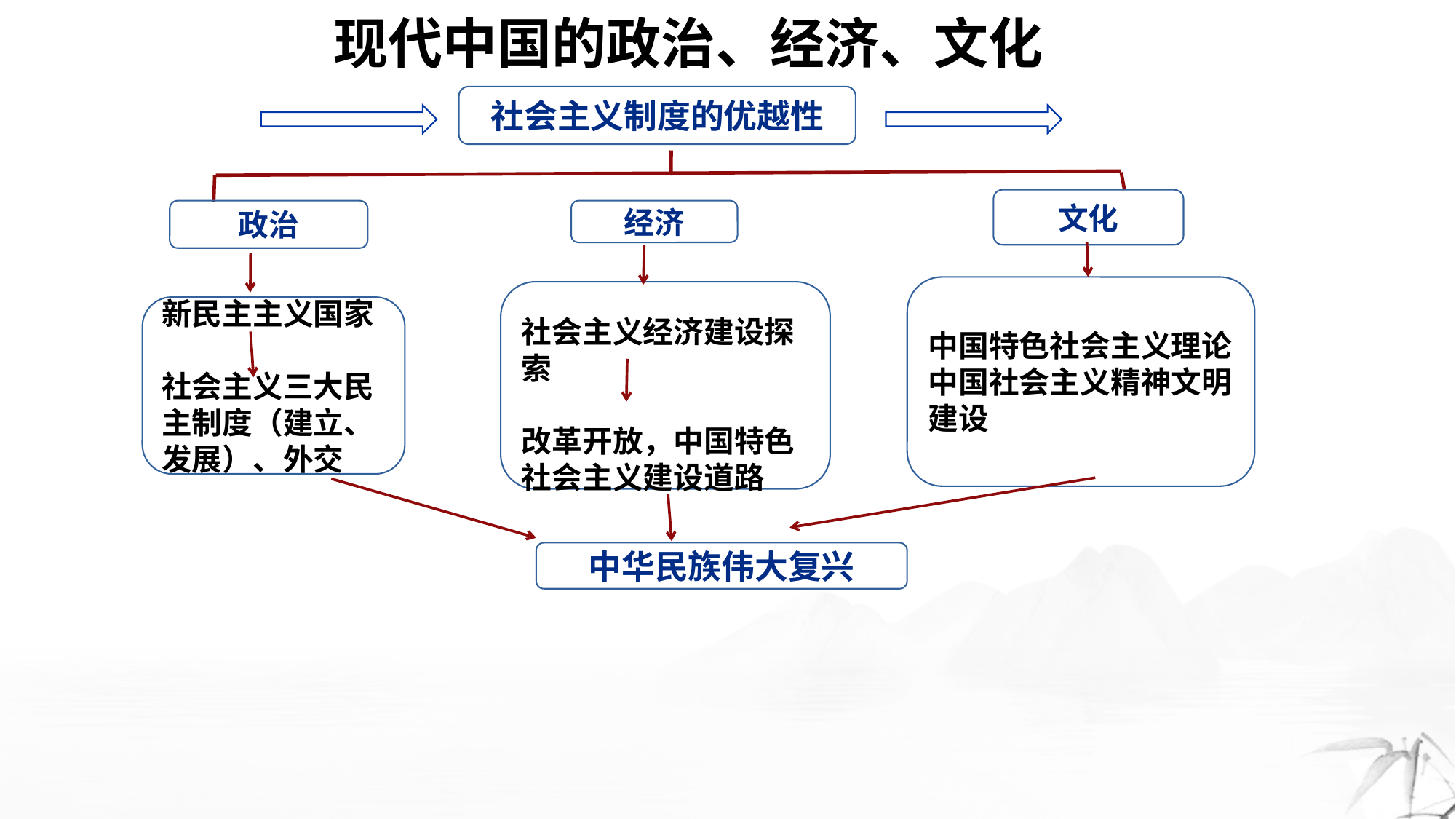

现代中国的政治、经济、文化
社会主义制度的优越性

文化
政治
经济

中国特色社会主义理论
中国社会主义精神文明建设

社会主义经济建设探索

改革开放，中国特色社会主义建设道路
新民主主义国家

社会主义三大民主制度（建立、发展）、外交
中华民族伟大复兴